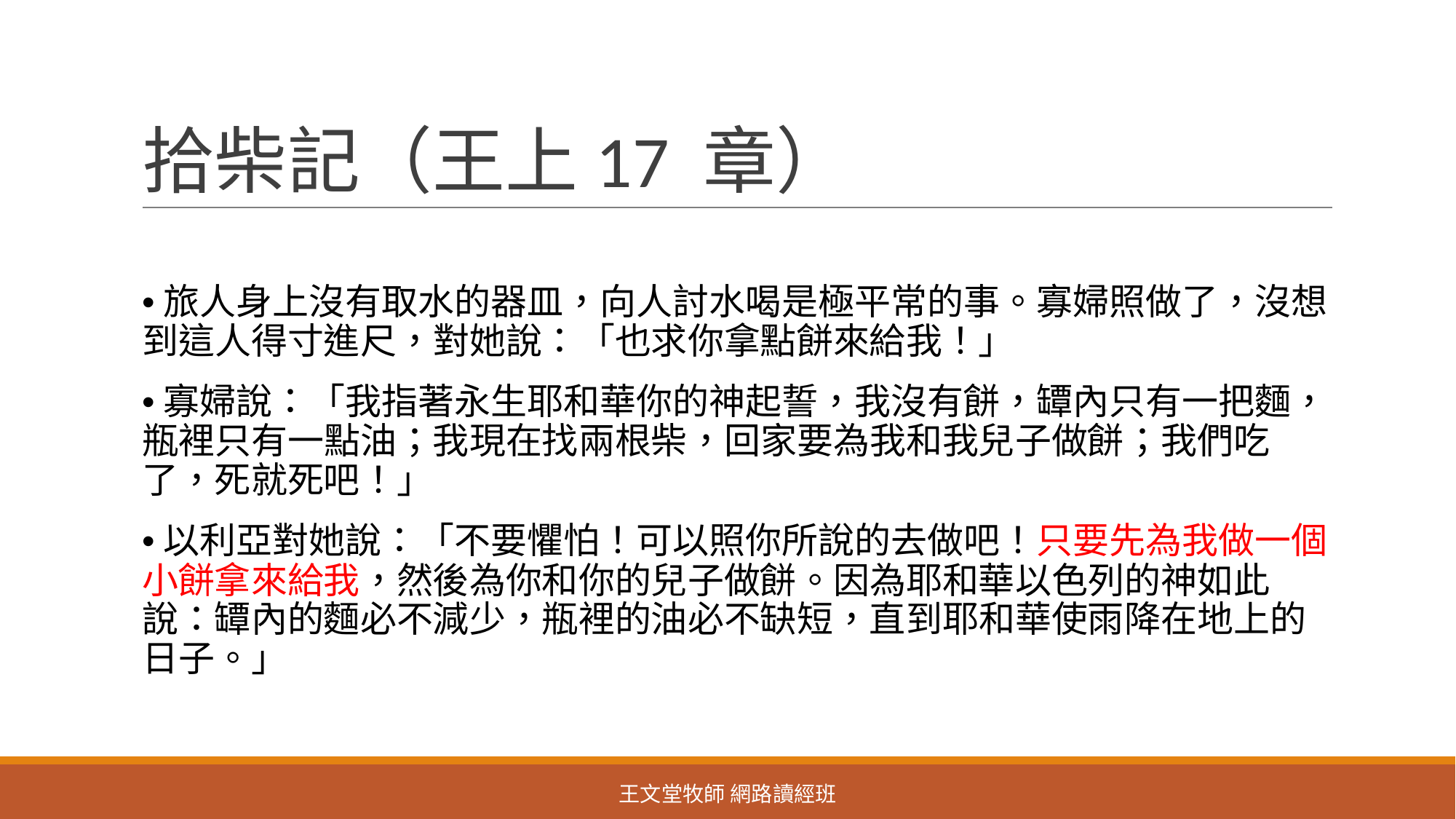

# 拾柴記（王上17 章）

•旅人身上沒有取水的器皿，向人討水喝是極平常的事。寡婦照做了，沒想到這人得寸進尺，對她說：「也求你拿點餅來給我！」
•寡婦說：「我指著永生耶和華你的神起誓，我沒有餅，罈內只有一把麵，瓶裡只有一點油；我現在找兩根柴，回家要為我和我兒子做餅；我們吃了，死就死吧！」
•以利亞對她說：「不要懼怕！可以照你所說的去做吧！只要先為我做一個小餅拿來給我，然後為你和你的兒子做餅。因為耶和華以色列的神如此說：罈內的麵必不減少，瓶裡的油必不缺短，直到耶和華使雨降在地上的日子。」
王文堂牧師 網路讀經班